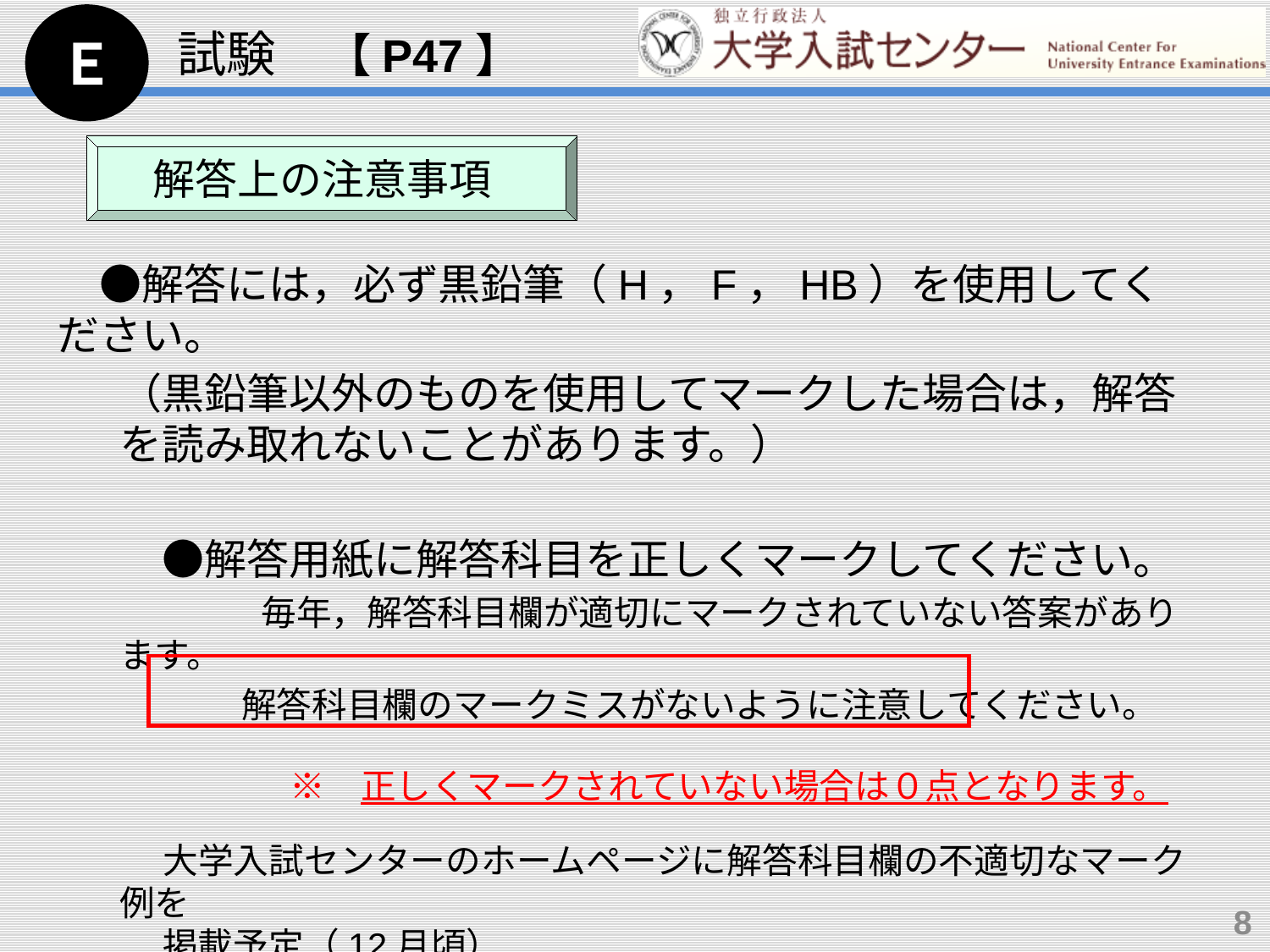

Ｅ
試験　【P47】

　●解答には，必ず黒鉛筆（H，F，HB）を使用してください。
（黒鉛筆以外のものを使用してマークした場合は，解答を読み取れないことがあります。）

　●解答用紙に解答科目を正しくマークしてください。
　　　　毎年，解答科目欄が適切にマークされていない答案があります。
　　  　解答科目欄のマークミスがないように注意してください。

　　　　　 ※　正しくマークされていない場合は０点となります。
　 大学入試センターのホームページに解答科目欄の不適切なマーク例を
　 掲載予定（12月頃）
　解答上の注意事項

8